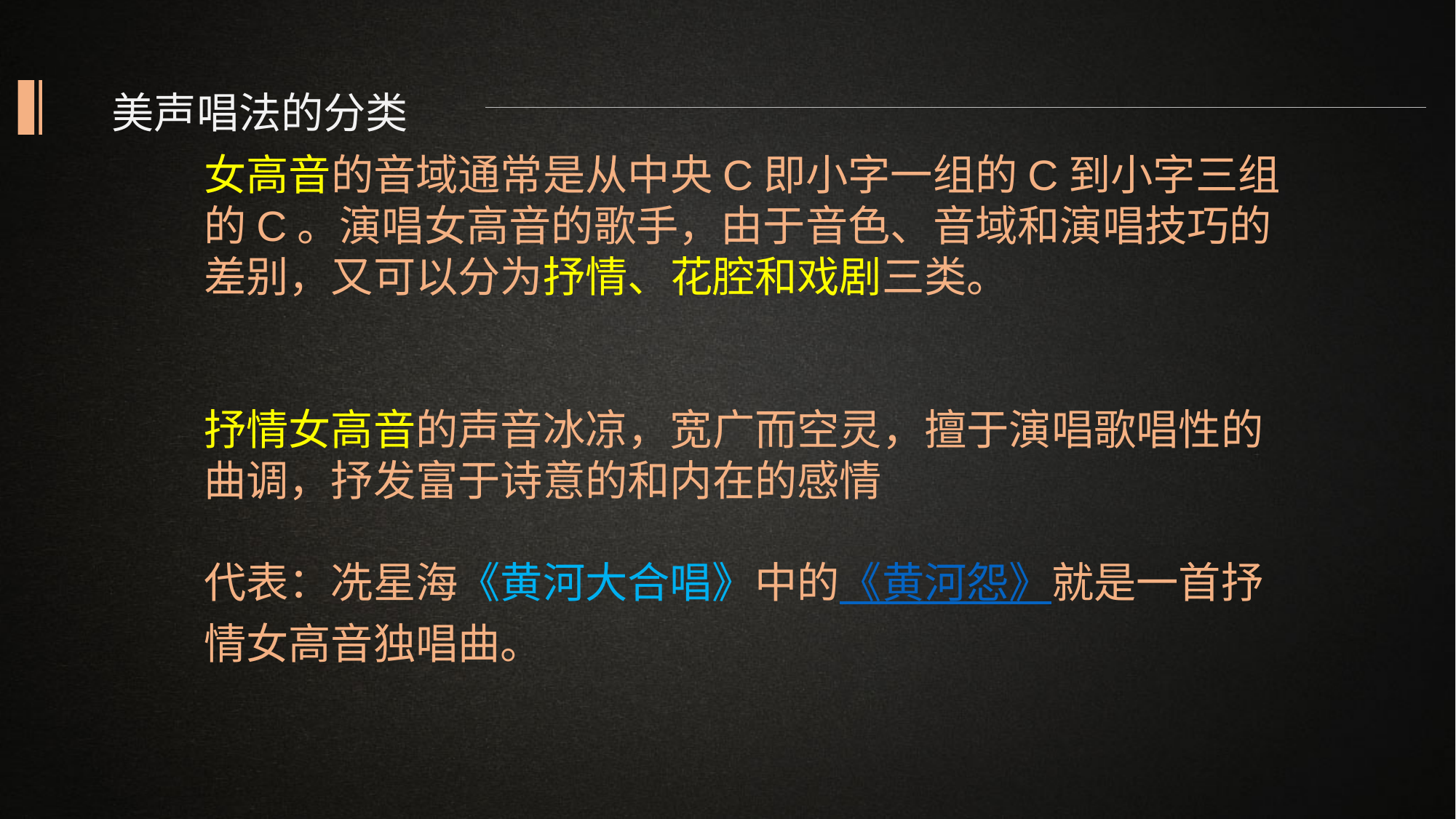

美声唱法的分类

女高音的音域通常是从中央C即小字一组的C到小字三组的C。演唱女高音的歌手，由于音色、音域和演唱技巧的差别，又可以分为抒情、花腔和戏剧三类。

抒情女高音的声音冰凉，宽广而空灵，擅于演唱歌唱性的曲调，抒发富于诗意的和内在的感情

代表：冼星海《黄河大合唱》中的《黄河怨》就是一首抒情女高音独唱曲。